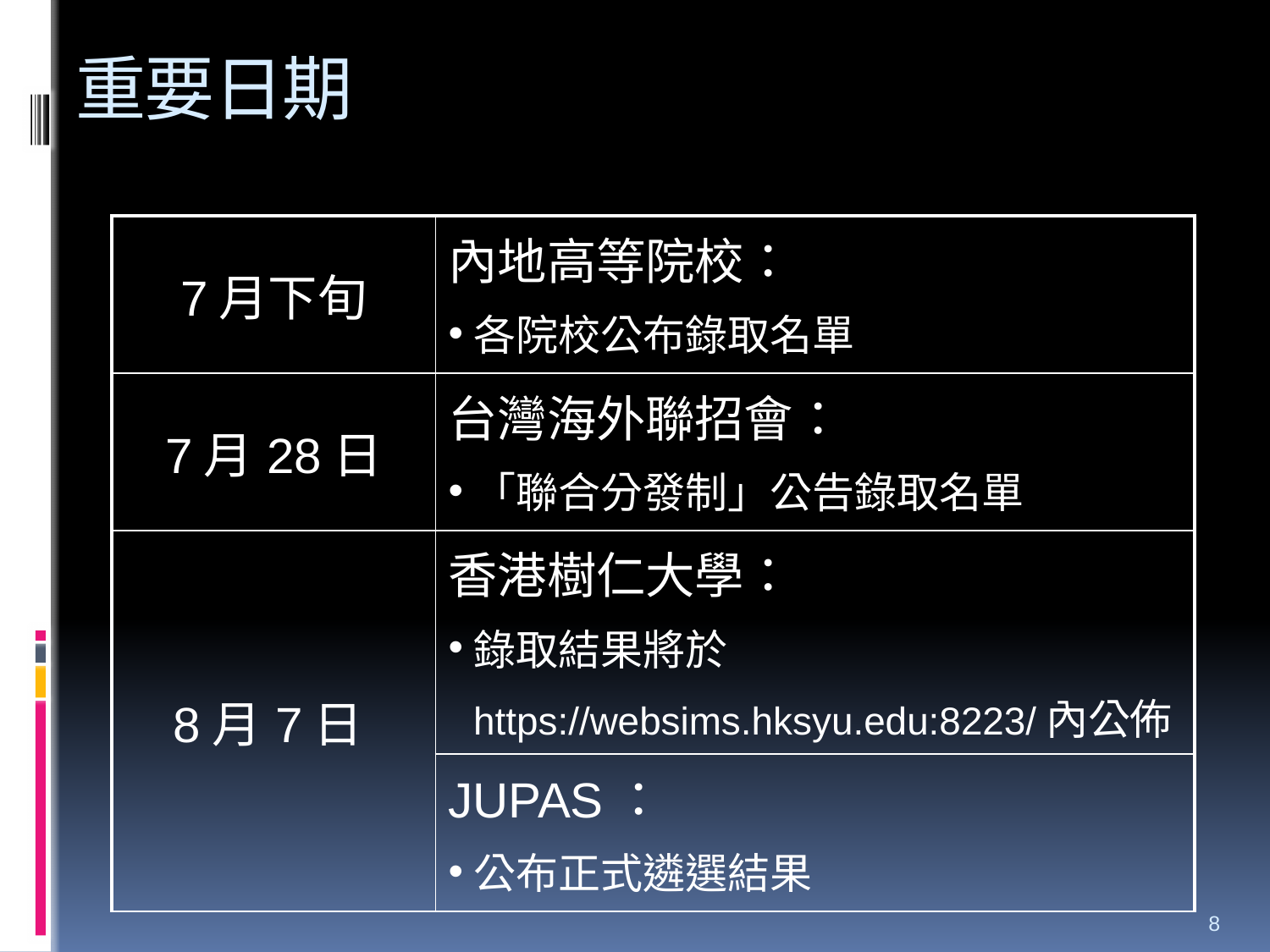

# 重要日期
| 7月下旬 | 內地高等院校： 各院校公布錄取名單 |
| --- | --- |
| 7月28日 | 台灣海外聯招會： 「聯合分發制」公告錄取名單 |
| 8月7日 | 香港樹仁大學： 錄取結果將於 https://websims.hksyu.edu:8223/內公佈 |
|  | JUPAS： 公布正式遴選結果 |
8